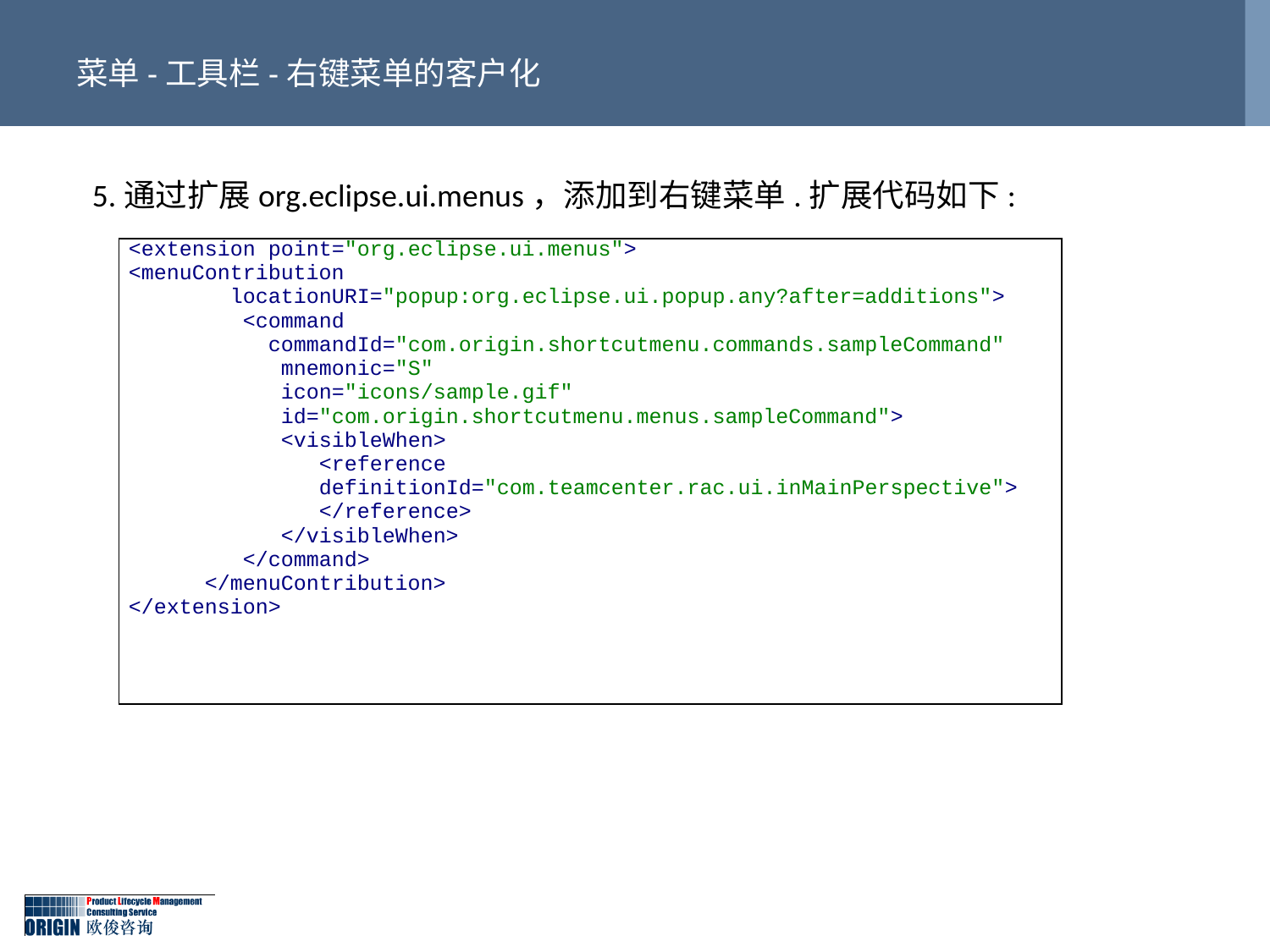

# 菜单-工具栏-右键菜单的客户化
5.通过扩展org.eclipse.ui.menus，添加到右键菜单.扩展代码如下:

| <extension point="org.eclipse.ui.menus"> <menuContribution locationURI="popup:org.eclipse.ui.popup.any?after=additions"> <command commandId="com.origin.shortcutmenu.commands.sampleCommand" mnemonic="S" icon="icons/sample.gif" id="com.origin.shortcutmenu.menus.sampleCommand"> <visibleWhen> <reference definitionId="com.teamcenter.rac.ui.inMainPerspective"> </reference> </visibleWhen> </command> </menuContribution> </extension> |
| --- |